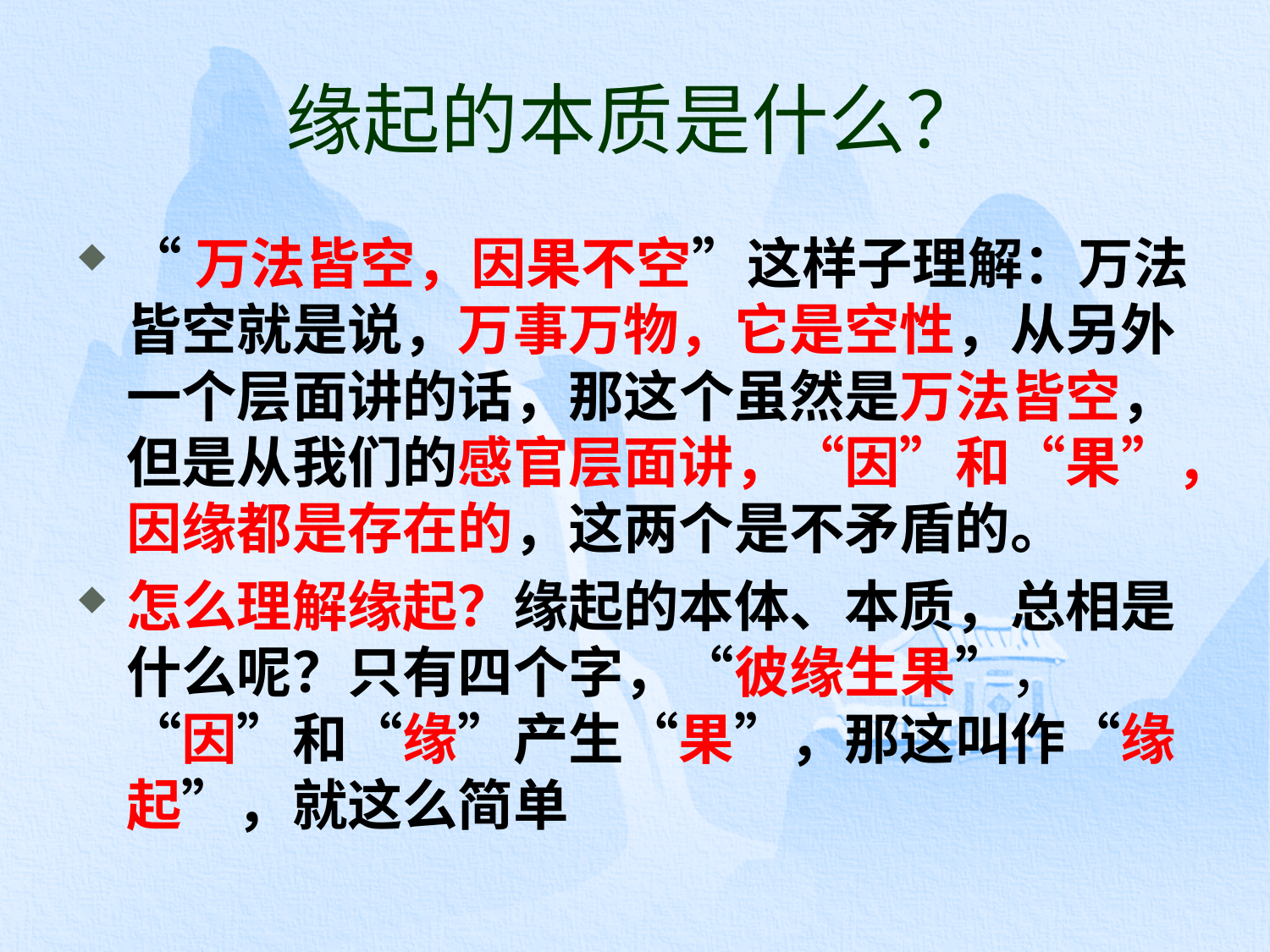

# 缘起的本质是什么？
“万法皆空，因果不空”这样子理解：万法皆空就是说，万事万物，它是空性，从另外一个层面讲的话，那这个虽然是万法皆空，但是从我们的感官层面讲，“因”和“果”，因缘都是存在的，这两个是不矛盾的。
怎么理解缘起？缘起的本体、本质，总相是什么呢？只有四个字，“彼缘生果”， “因”和“缘”产生“果”，那这叫作“缘起”，就这么简单